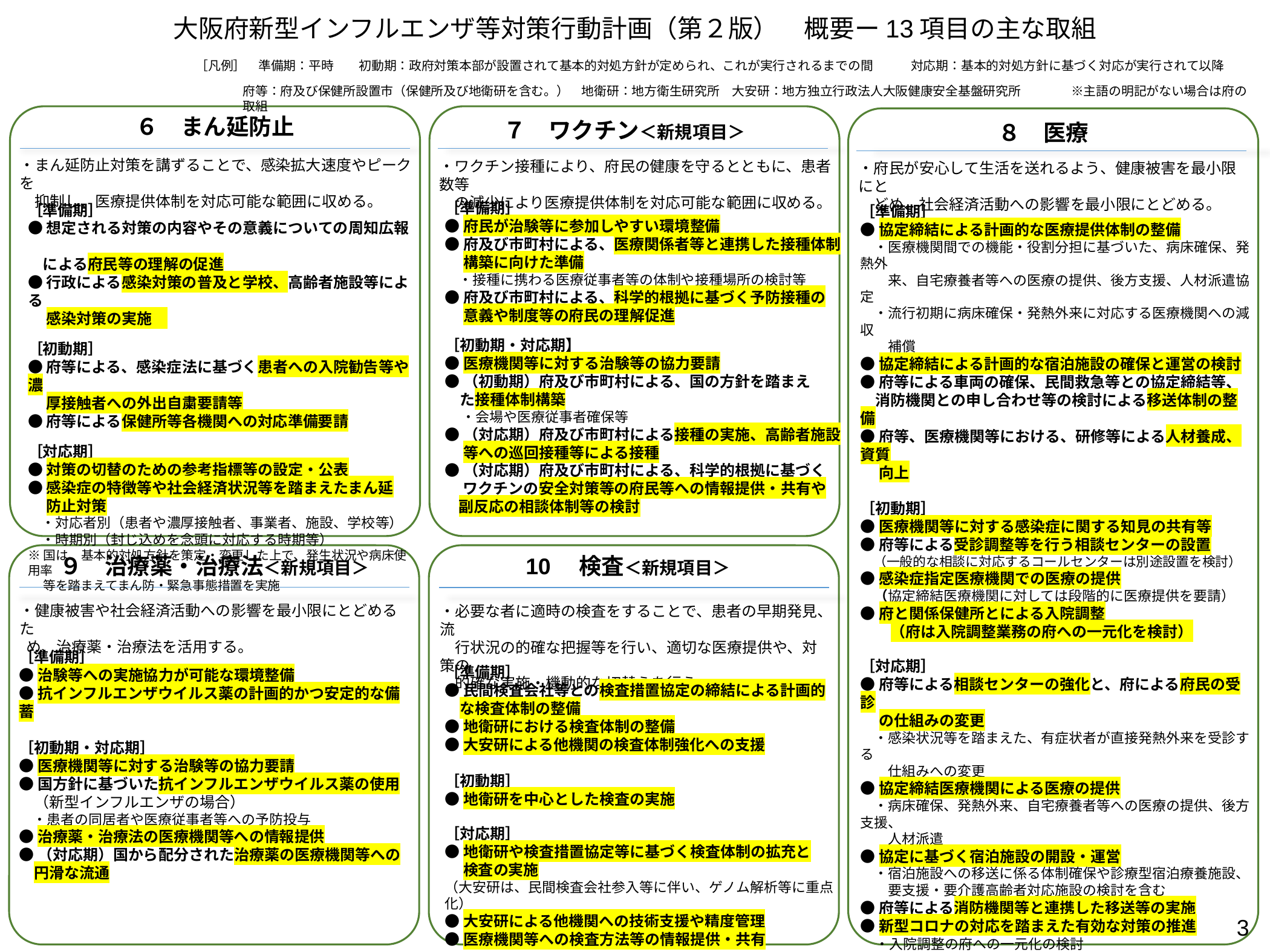

大阪府新型インフルエンザ等対策行動計画（第２版）　概要ー13項目の主な取組
［凡例］　準備期：平時　　初動期：政府対策本部が設置されて基本的対処方針が定められ、これが実行されるまでの間　　　対応期：基本的対処方針に基づく対応が実行されて以降
府等：府及び保健所設置市（保健所及び地衛研を含む。）　地衛研：地方衛生研究所　大安研：地方独立行政法人大阪健康安全基盤研究所　　　　※主語の明記がない場合は府の取組

６　まん延防止
７　ワクチン＜新規項目＞
８　医療
・まん延防止対策を講ずることで、感染拡大速度やピークを
　抑制し、医療提供体制を対応可能な範囲に収める。
・ワクチン接種により、府民の健康を守るとともに、患者数等
　の減少により医療提供体制を対応可能な範囲に収める。
・府民が安心して生活を送れるよう、健康被害を最小限にと
　どめ、社会経済活動への影響を最小限にとどめる。
［準備期］
●府民が治験等に参加しやすい環境整備
●府及び市町村による、医療関係者等と連携した接種体制
　 構築に向けた準備
　・接種に携わる医療従事者等の体制や接種場所の検討等
●府及び市町村による、科学的根拠に基づく予防接種の
　 意義や制度等の府民の理解促進

［初動期・対応期】
●医療機関等に対する治験等の協力要請
●（初動期）府及び市町村による、国の方針を踏まえ
　た接種体制構築
　 ・会場や医療従事者確保等
●（対応期）府及び市町村による接種の実施、高齢者施設
　 等への巡回接種等による接種
●（対応期）府及び市町村による、科学的根拠に基づく
　 ワクチンの安全対策等の府民等への情報提供・共有や
   副反応の相談体制等の検討
［準備期］
●想定される対策の内容やその意義についての周知広報
　による府民等の理解の促進
●行政による感染対策の普及と学校、高齢者施設等による
　 感染対策の実施

［初動期］
●府等による、感染症法に基づく患者への入院勧告等や濃
　 厚接触者への外出自粛要請等
●府等による保健所等各機関への対応準備要請

［対応期］
●対策の切替のための参考指標等の設定・公表
●感染症の特徴等や社会経済状況等を踏まえたまん延
　 防止対策
　・対応者別（患者や濃厚接触者、事業者、施設、学校等）
　・時期別（封じ込めを念頭に対応する時期等）
※国は、基本的対処方針を策定・変更した上で、発生状況や病床使用率
　 等を踏まえてまん防・緊急事態措置を実施
［準備期］
●協定締結による計画的な医療提供体制の整備
　・医療機関間での機能・役割分担に基づいた、病床確保、発熱外
　　来、自宅療養者等への医療の提供、後方支援、人材派遣協定
　・流行初期に病床確保・発熱外来に対応する医療機関への減収
　　補償
●協定締結による計画的な宿泊施設の確保と運営の検討
●府等による車両の確保、民間救急等との協定締結等、
　消防機関との申し合わせ等の検討による移送体制の整備
●府等、医療機関等における、研修等による人材養成、資質
　 向上

［初動期］
●医療機関等に対する感染症に関する知見の共有等
●府等による受診調整等を行う相談センターの設置
　（一般的な相談に対応するコールセンターは別途設置を検討）
●感染症指定医療機関での医療の提供
　（協定締結医療機関に対しては段階的に医療提供を要請）
●府と関係保健所とによる入院調整
　　（府は入院調整業務の府への一元化を検討）

［対応期］
●府等による相談センターの強化と、府による府民の受診
　 の仕組みの変更
　・感染状況等を踏まえた、有症状者が直接発熱外来を受診する
　　仕組みへの変更
●協定締結医療機関による医療の提供
　・病床確保、発熱外来、自宅療養者等への医療の提供、後方支援、
　　人材派遣
●協定に基づく宿泊施設の開設・運営
　・宿泊施設への移送に係る体制確保や診療型宿泊療養施設、
　　要支援・要介護高齢者対応施設の検討を含む
●府等による消防機関等と連携した移送等の実施
●新型コロナの対応を踏まえた有効な対策の推進
　・入院調整の府への一元化の検討
　・臨時の医療施設の設置の検討
　・診療型宿泊療養施設等の設置の検討
　・外出自粛対象者からの相談体制の府への一元化の検討
　・府等による健康観察や生活支援等による療養環境の整備

９　治療薬・治療法＜新規項目＞
10　検査＜新規項目＞
・健康被害や社会経済活動への影響を最小限にとどめるた
 め、治療薬・治療法を活用する。
・必要な者に適時の検査をすることで、患者の早期発見、流
　行状況の的確な把握等を行い、適切な医療提供や、対策の
　的確な実施・機動的な切替えを行う。
［準備期］
●治験等への実施協力が可能な環境整備
●抗インフルエンザウイルス薬の計画的かつ安定的な備蓄

［初動期・対応期］
●医療機関等に対する治験等の協力要請
●国方針に基づいた抗インフルエンザウイルス薬の使用
　（新型インフルエンザの場合）
　・患者の同居者や医療従事者等への予防投与
●治療薬・治療法の医療機関等への情報提供
●（対応期）国から配分された治療薬の医療機関等への
　円滑な流通
［準備期］
●民間検査会社等との検査措置協定の締結による計画的
　な検査体制の整備
●地衛研における検査体制の整備
●大安研による他機関の検査体制強化への支援

［初動期］
●地衛研を中心とした検査の実施

［対応期］
●地衛研や検査措置協定等に基づく検査体制の拡充と
　 検査の実施
（大安研は、民間検査会社参入等に伴い、ゲノム解析等に重点化）
●大安研による他機関への技術支援や精度管理
●医療機関等への検査方法等の情報提供・共有

3